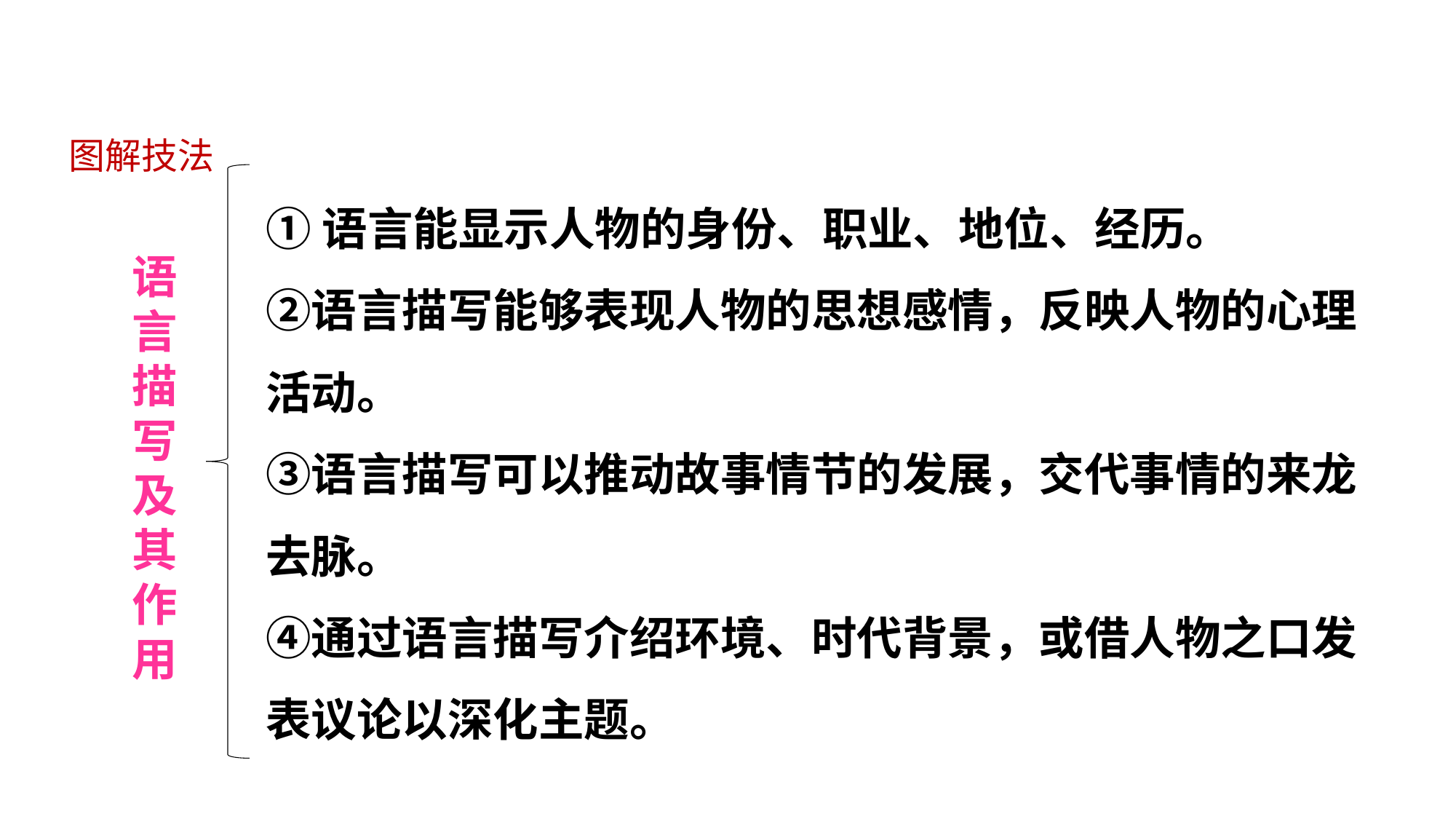

图解技法

①语言能显示人物的身份、职业、地位、经历。
②语言描写能够表现人物的思想感情，反映人物的心理活动。
③语言描写可以推动故事情节的发展，交代事情的来龙去脉。
④通过语言描写介绍环境、时代背景，或借人物之口发表议论以深化主题。
语言
描写
及其
作用